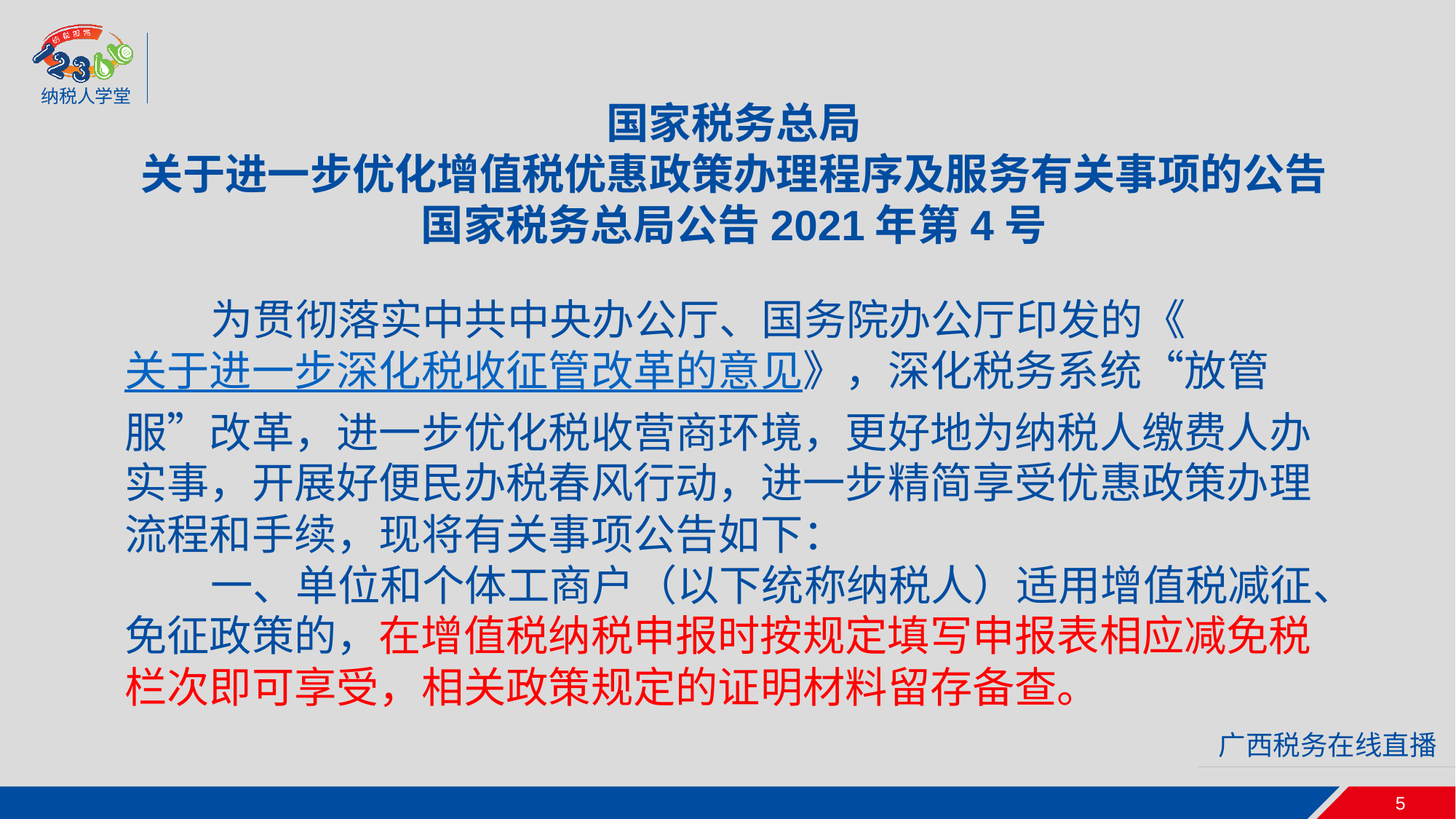

国家税务总局
关于进一步优化增值税优惠政策办理程序及服务有关事项的公告
国家税务总局公告2021年第4号

为贯彻落实中共中央办公厅、国务院办公厅印发的《关于进一步深化税收征管改革的意见》，深化税务系统“放管服”改革，进一步优化税收营商环境，更好地为纳税人缴费人办实事，开展好便民办税春风行动，进一步精简享受优惠政策办理流程和手续，现将有关事项公告如下：
一、单位和个体工商户（以下统称纳税人）适用增值税减征、免征政策的，在增值税纳税申报时按规定填写申报表相应减免税栏次即可享受，相关政策规定的证明材料留存备查。